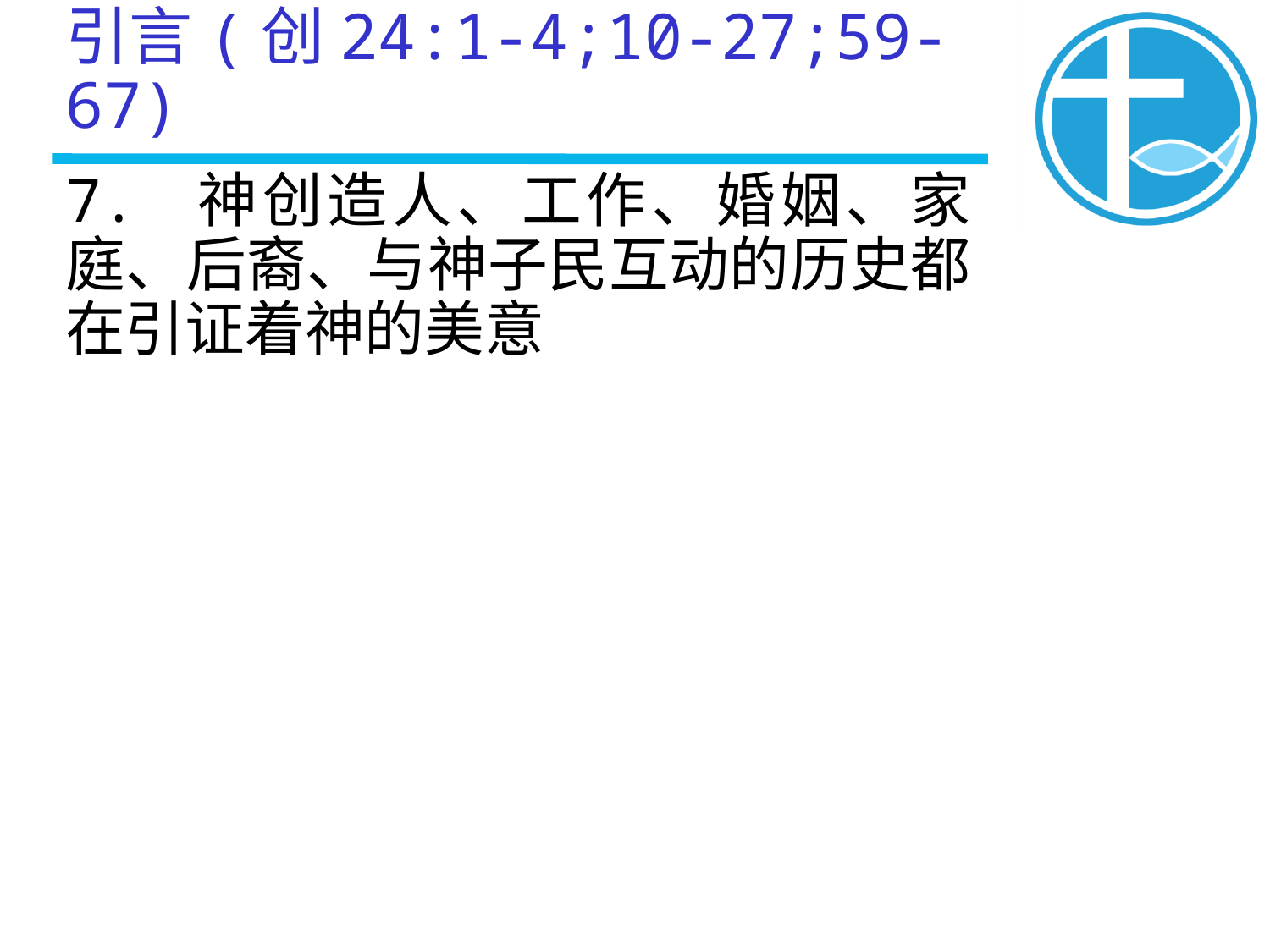

引言(创24:1-4;10-27;59-67)
7. 神创造人、工作、婚姻、家庭、后裔、与神子民互动的历史都在引证着神的美意